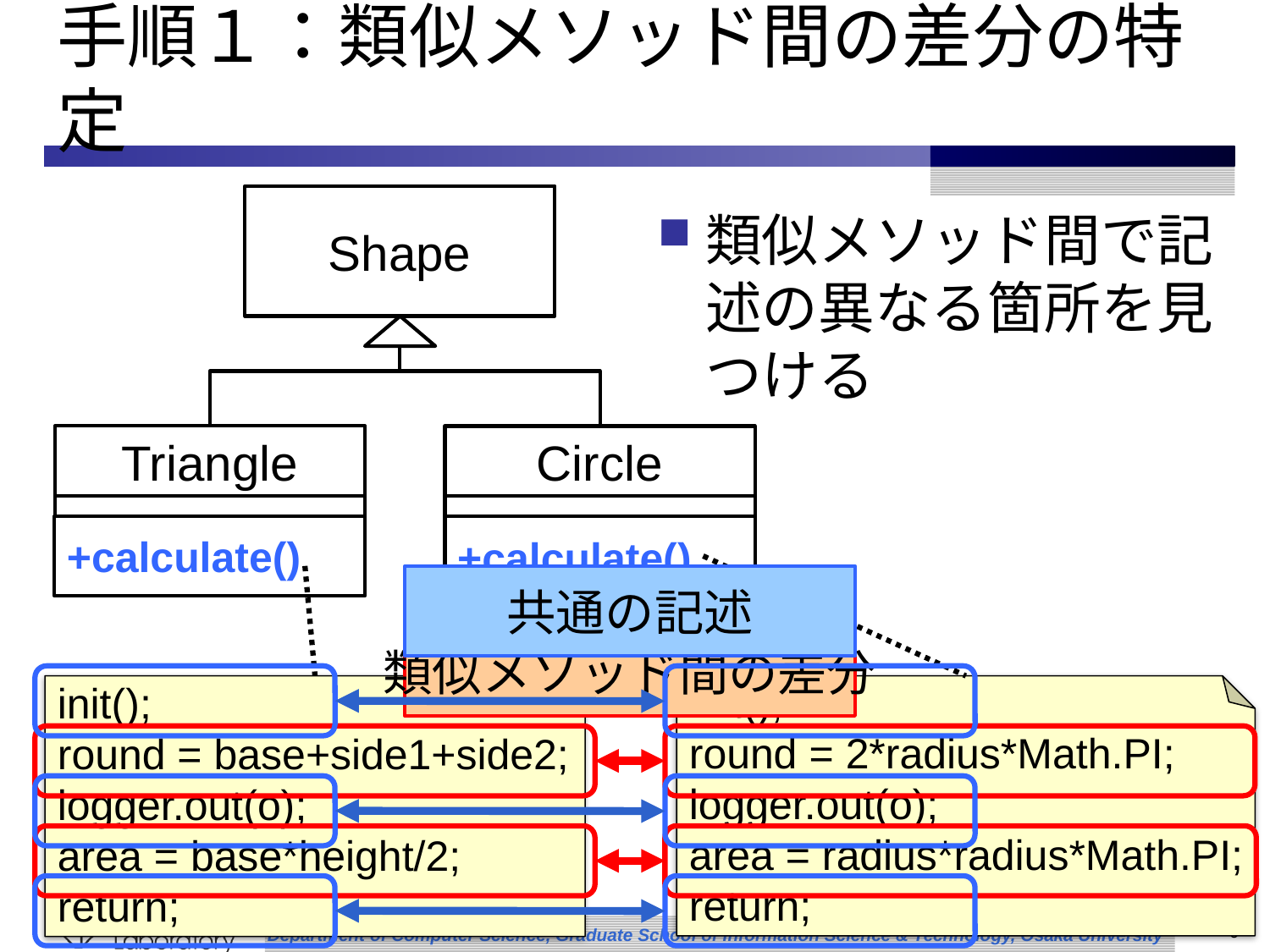

# 手順１：類似メソッド間の差分の特定
Shape
類似メソッド間で記述の異なる箇所を見つける

Triangle
Circle

+calculate()
+calculate()
共通の記述

類似メソッド間の差分

init();
round = base+side1+side2;
logger.out(o);
area = base*height/2;
return;
init();
round = 2*radius*Math.PI;
logger.out(o);
area = radius*radius*Math.PI;
return;
6